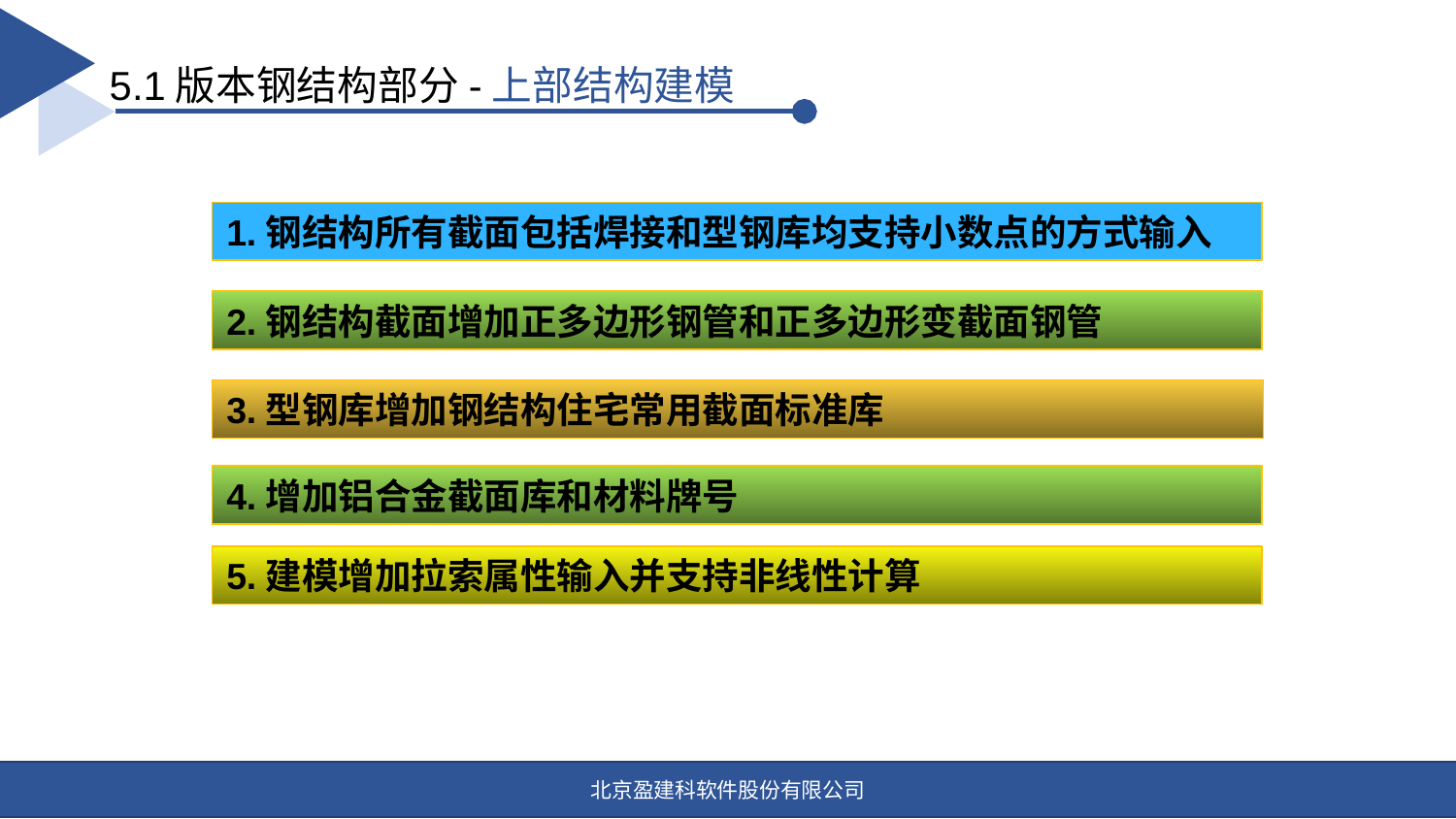

5.1版本钢结构部分-上部结构建模

1.钢结构所有截面包括焊接和型钢库均支持小数点的方式输入
2.钢结构截面增加正多边形钢管和正多边形变截面钢管
3.型钢库增加钢结构住宅常用截面标准库
4.增加铝合金截面库和材料牌号
5.建模增加拉索属性输入并支持非线性计算
4